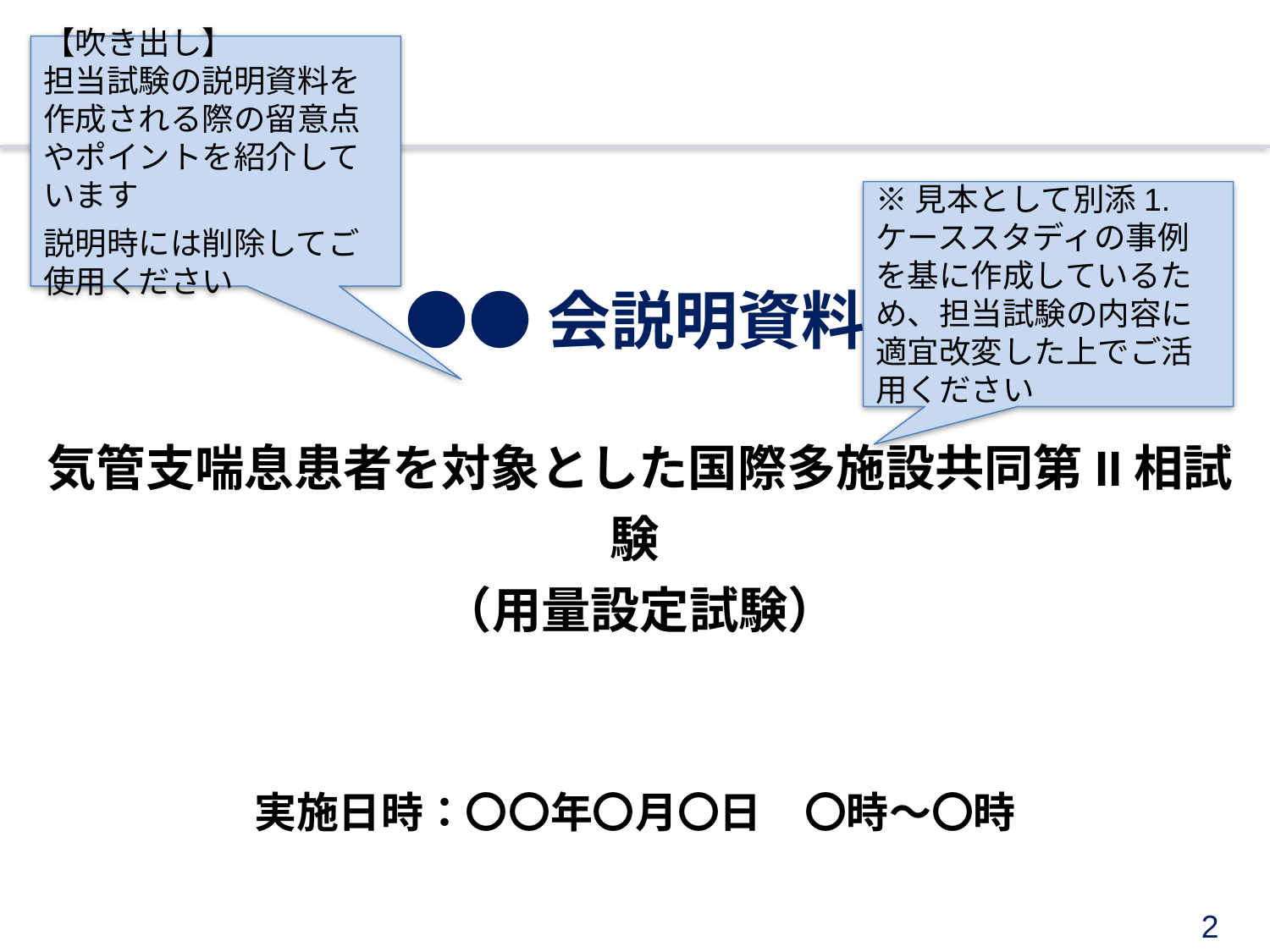

【吹き出し】
担当試験の説明資料を作成される際の留意点やポイントを紹介しています
説明時には削除してご使用ください
※見本として別添1.ケーススタディの事例を基に作成しているため、担当試験の内容に適宜改変した上でご活用ください
●●会説明資料
気管支喘息患者を対象とした国際多施設共同第II相試験
（用量設定試験）
実施日時：〇〇年〇月〇日　〇時～〇時